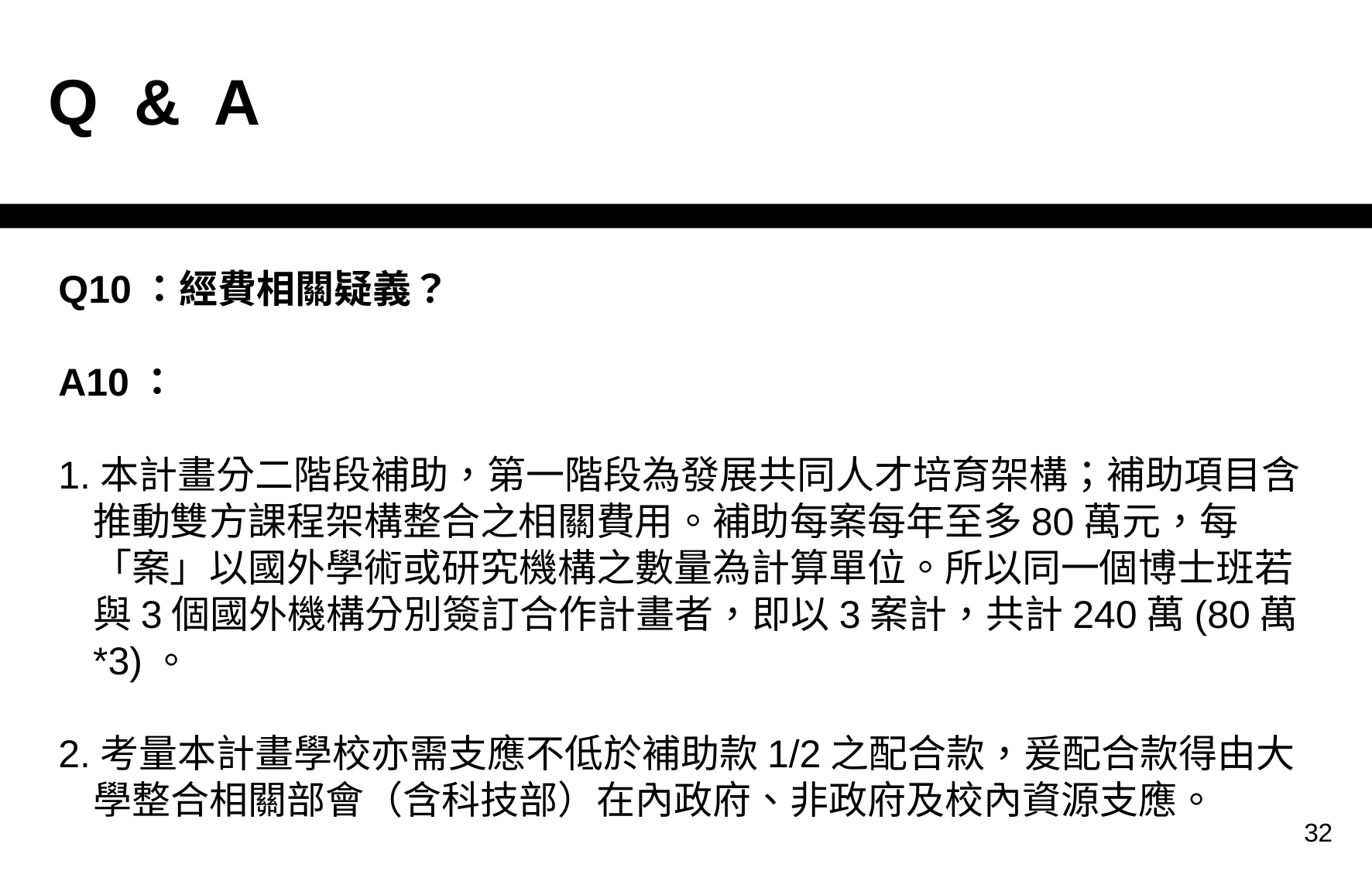

| Q & A |
| --- |

Q10：經費相關疑義？

A10：

1.本計畫分二階段補助，第一階段為發展共同人才培育架構；補助項目含推動雙方課程架構整合之相關費用。補助每案每年至多80萬元，每「案」以國外學術或研究機構之數量為計算單位。所以同一個博士班若與3個國外機構分別簽訂合作計畫者，即以3案計，共計240萬(80萬*3)。

2.考量本計畫學校亦需支應不低於補助款1/2之配合款，爰配合款得由大學整合相關部會（含科技部）在內政府、非政府及校內資源支應。

32